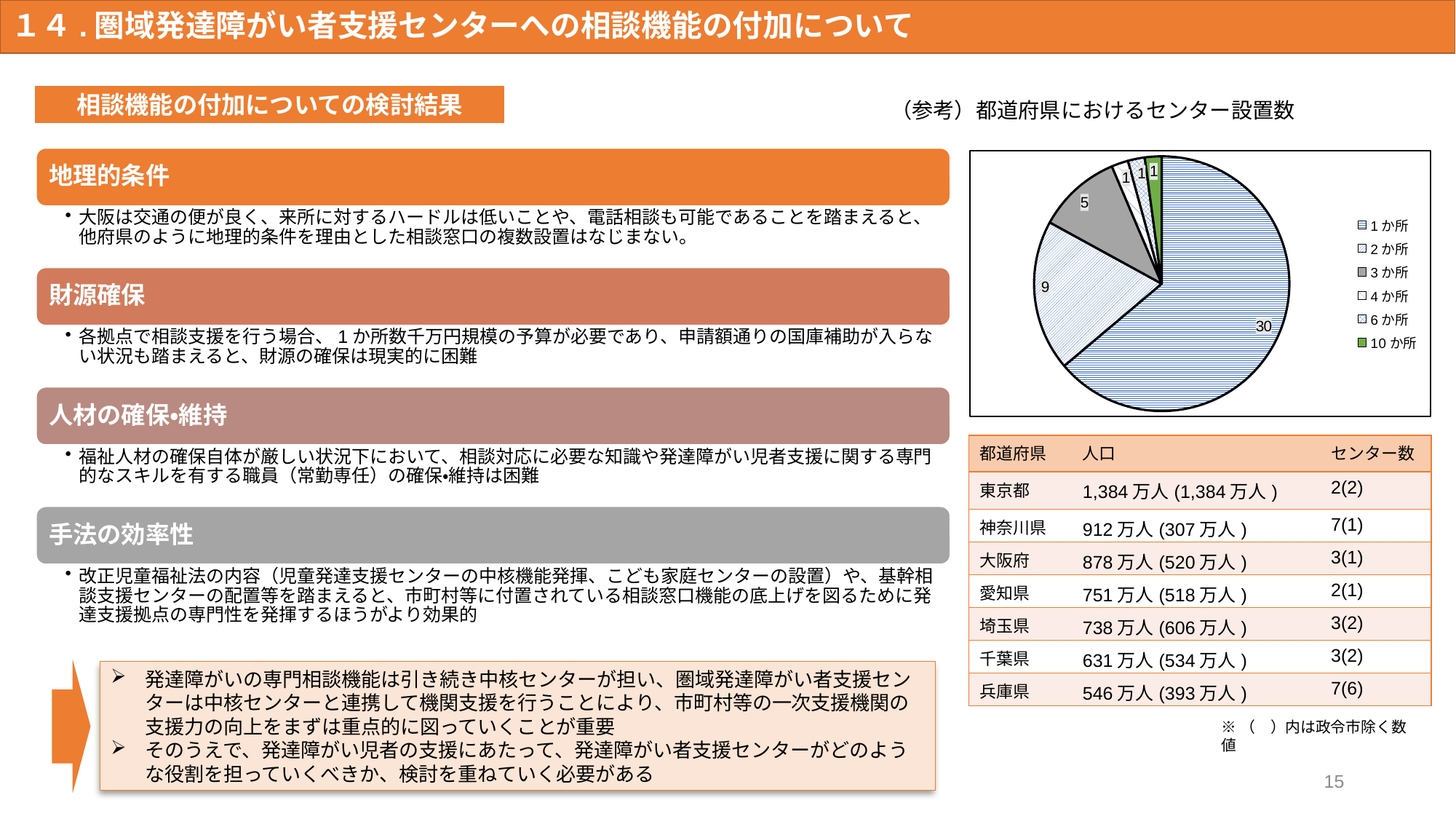

１４.圏域発達障がい者支援センターへの相談機能の付加について
相談機能の付加についての検討結果
（参考）都道府県におけるセンター設置数
地理的条件
大阪は交通の便が良く、来所に対するハードルは低いことや、電話相談も可能であることを踏まえると、他府県のように地理的条件を理由とした相談窓口の複数設置はなじまない。
財源確保
各拠点で相談支援を行う場合、1か所数千万円規模の予算が必要であり、申請額通りの国庫補助が入らない状況も踏まえると、財源の確保は現実的に困難
人材の確保・維持
福祉人材の確保自体が厳しい状況下において、相談対応に必要な知識や発達障がい児者支援に関する専門的なスキルを有する職員（常勤専任）の確保・維持は困難
手法の効率性
改正児童福祉法の内容（児童発達支援センターの中核機能発揮、こども家庭センターの設置）や、基幹相談支援センターの配置等を踏まえると、市町村等に付置されている相談窓口機能の底上げを図るために発達支援拠点の専門性を発揮するほうがより効果的

### Chart

| Category | 箇所数 |
|---|---|
| 1か所 | 30.0 |
| 2か所 | 9.0 |
| 3か所 | 5.0 |
| 4か所 | 1.0 |
| 6か所 | 1.0 |
| 10か所 | 1.0 |
| 都道府県 | 人口 | センター数 |
| --- | --- | --- |
| 東京都 | 1,384万人(1,384万人) | 2(2) |
| 神奈川県 | 912万人(307万人) | 7(1) |
| 大阪府 | 878万人(520万人) | 3(1) |
| 愛知県 | 751万人(518万人) | 2(1) |
| 埼玉県 | 738万人(606万人) | 3(2) |
| 千葉県 | 631万人(534万人) | 3(2) |
| 兵庫県 | 546万人(393万人) | 7(6) |

発達障がいの専門相談機能は引き続き中核センターが担い、圏域発達障がい者支援センターは中核センターと連携して機関支援を行うことにより、市町村等の一次支援機関の支援力の向上をまずは重点的に図っていくことが重要
そのうえで、発達障がい児者の支援にあたって、発達障がい者支援センターがどのような役割を担っていくべきか、検討を重ねていく必要がある
※（　）内は政令市除く数値
15